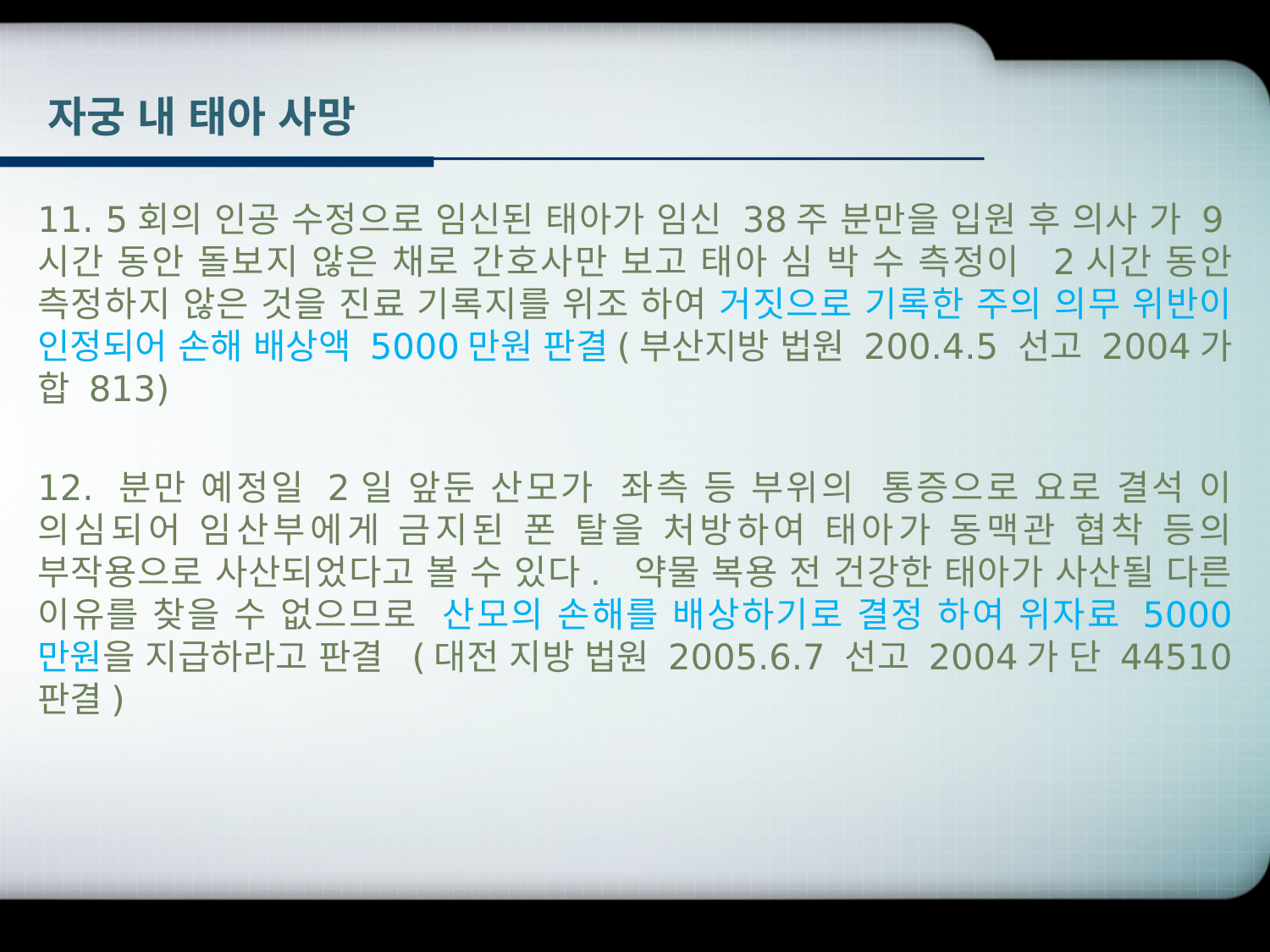

# 자궁 내 태아 사망
11. 5회의 인공 수정으로 임신된 태아가 임신 38주 분만을 입원 후 의사 가 9시간 동안 돌보지 않은 채로 간호사만 보고 태아 심 박 수 측정이  2시간 동안 측정하지 않은 것을 진료 기록지를 위조 하여 거짓으로 기록한 주의 의무 위반이 인정되어 손해 배상액 5000만원 판결(부산지방 법원 200.4.5 선고 2004가 합 813)

12. 분만 예정일 2일 앞둔 산모가  좌측 등 부위의  통증으로 요로 결석 이 의심되어 임산부에게 금지된 폰 탈을 처방하여 태아가 동맥관 협착 등의 부작용으로 사산되었다고 볼 수 있다.  약물 복용 전 건강한 태아가 사산될 다른 이유를 찾을 수 없으므로  산모의 손해를 배상하기로 결정 하여 위자료 5000 만원을 지급하라고 판결  (대전 지방 법원 2005.6.7 선고 2004가 단 44510 판결)